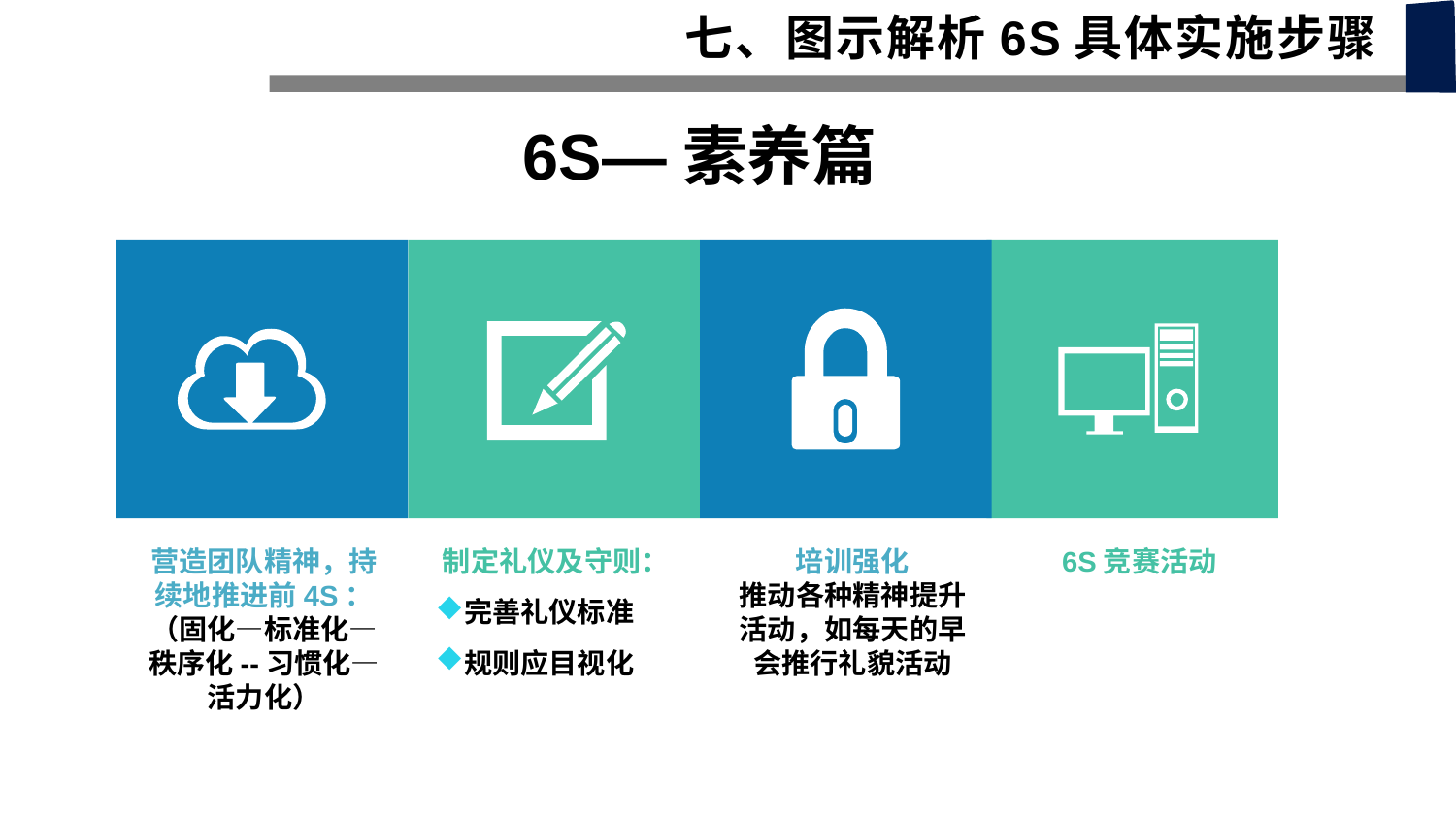

七、图示解析6S具体实施步骤
6S—素养篇

营造团队精神，持续地推进前4S：
（固化—标准化—秩序化--习惯化—活力化）
制定礼仪及守则：
完善礼仪标准
规则应目视化
培训强化
推动各种精神提升活动，如每天的早会推行礼貌活动
6S竞赛活动